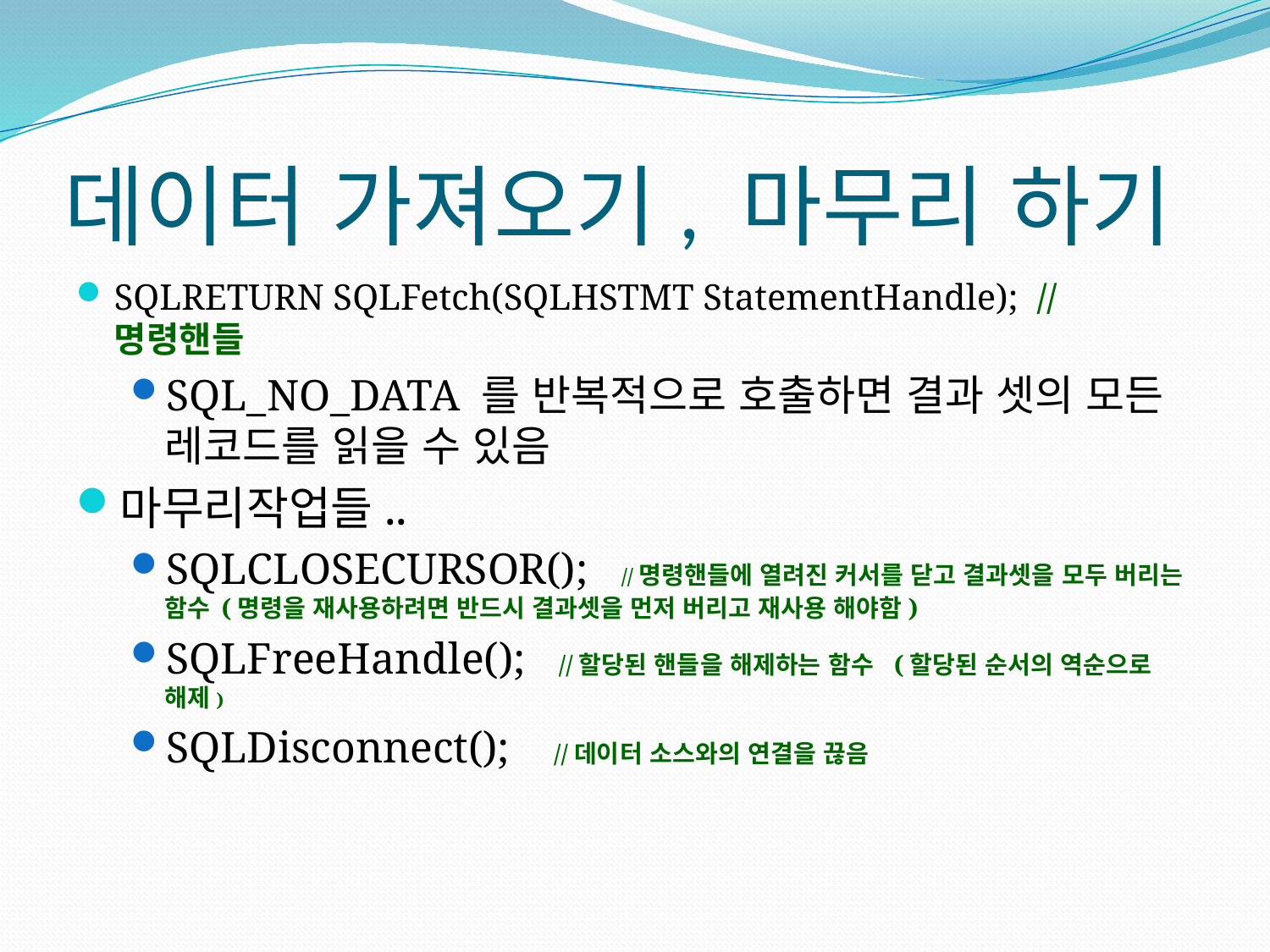

# 데이터 가져오기, 마무리 하기
SQLRETURN SQLFetch(SQLHSTMT StatementHandle);  //명령핸들
SQL_NO_DATA 를 반복적으로 호출하면 결과 셋의 모든 레코드를 읽을 수 있음
마무리작업들..
SQLCLOSECURSOR();   //명령핸들에 열려진 커서를 닫고 결과셋을 모두 버리는 함수 (명령을 재사용하려면 반드시 결과셋을 먼저 버리고 재사용 해야함)
SQLFreeHandle();   //할당된 핸들을 해제하는 함수  (할당된 순서의 역순으로 해제)
SQLDisconnect();    //데이터 소스와의 연결을 끊음